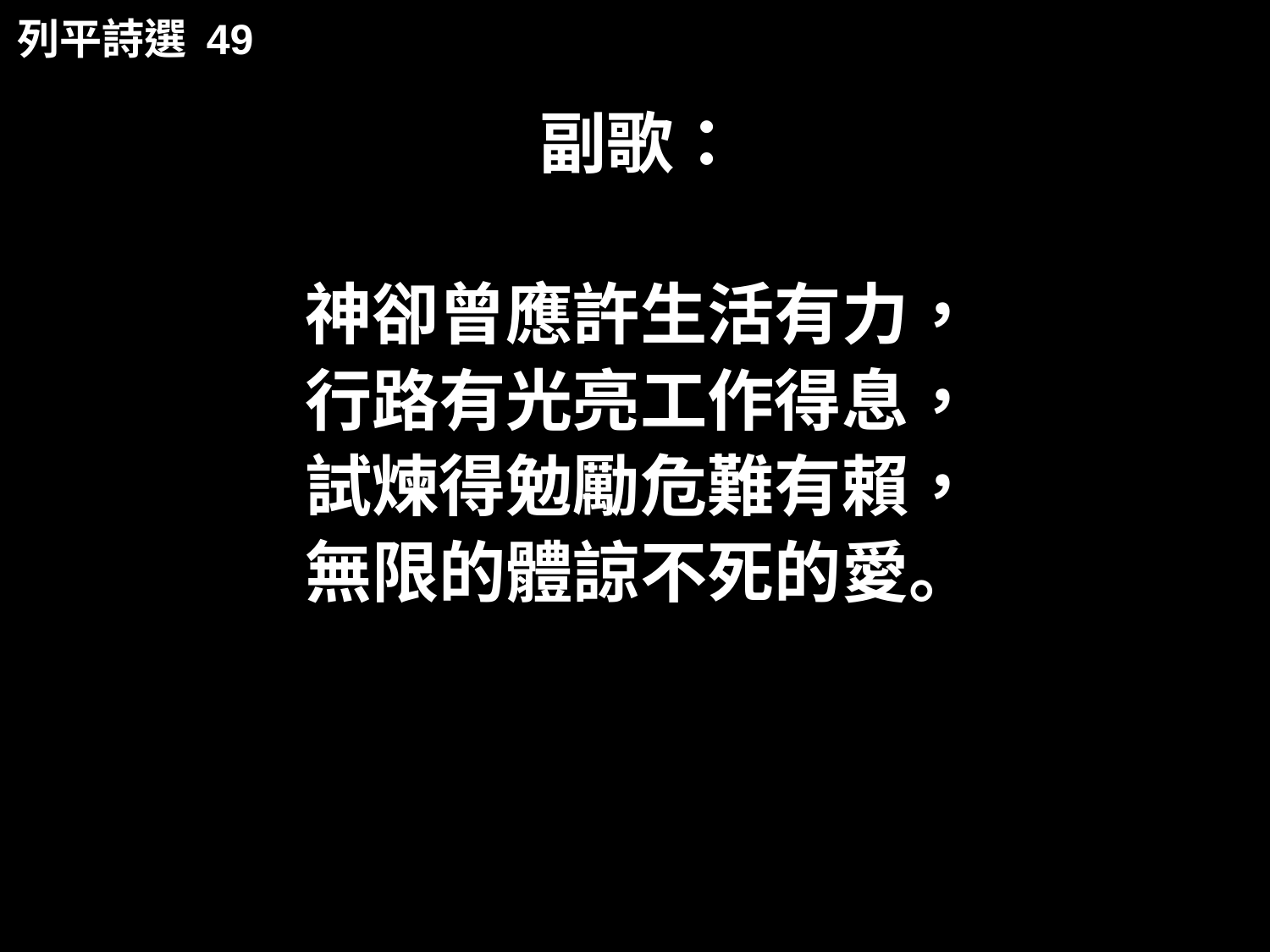

列平詩選 49

副歌：

神卻曾應許生活有力，
行路有光亮工作得息，
試煉得勉勵危難有賴，
無限的體諒不死的愛。